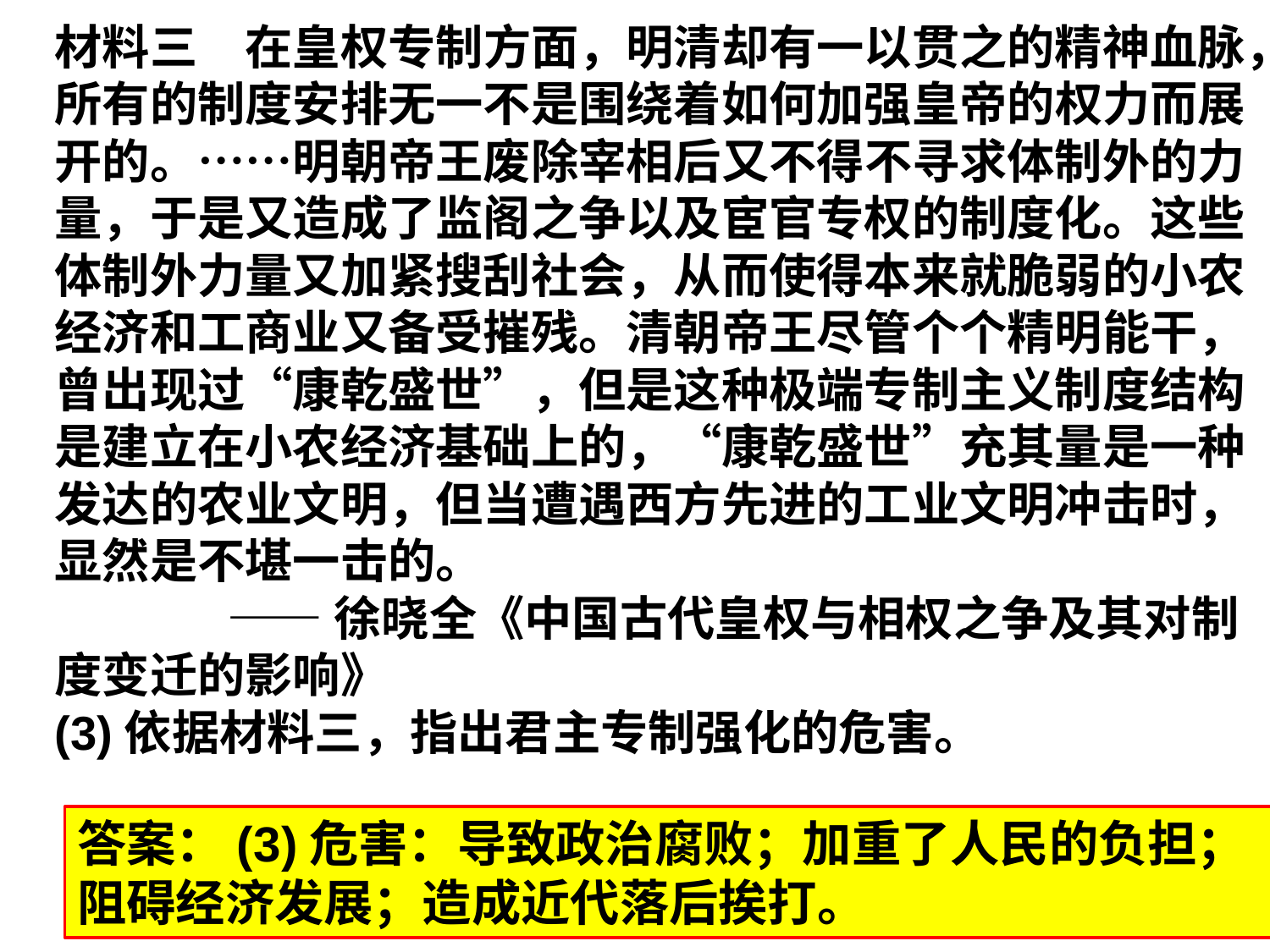

材料三　在皇权专制方面，明清却有一以贯之的精神血脉，所有的制度安排无一不是围绕着如何加强皇帝的权力而展开的。……明朝帝王废除宰相后又不得不寻求体制外的力量，于是又造成了监阁之争以及宦官专权的制度化。这些体制外力量又加紧搜刮社会，从而使得本来就脆弱的小农经济和工商业又备受摧残。清朝帝王尽管个个精明能干，曾出现过“康乾盛世”，但是这种极端专制主义制度结构是建立在小农经济基础上的，“康乾盛世”充其量是一种发达的农业文明，但当遭遇西方先进的工业文明冲击时，显然是不堪一击的。
                ——徐晓全《中国古代皇权与相权之争及其对制度变迁的影响》
(3)依据材料三，指出君主专制强化的危害。
答案：(3)危害：导致政治腐败；加重了人民的负担；阻碍经济发展；造成近代落后挨打。